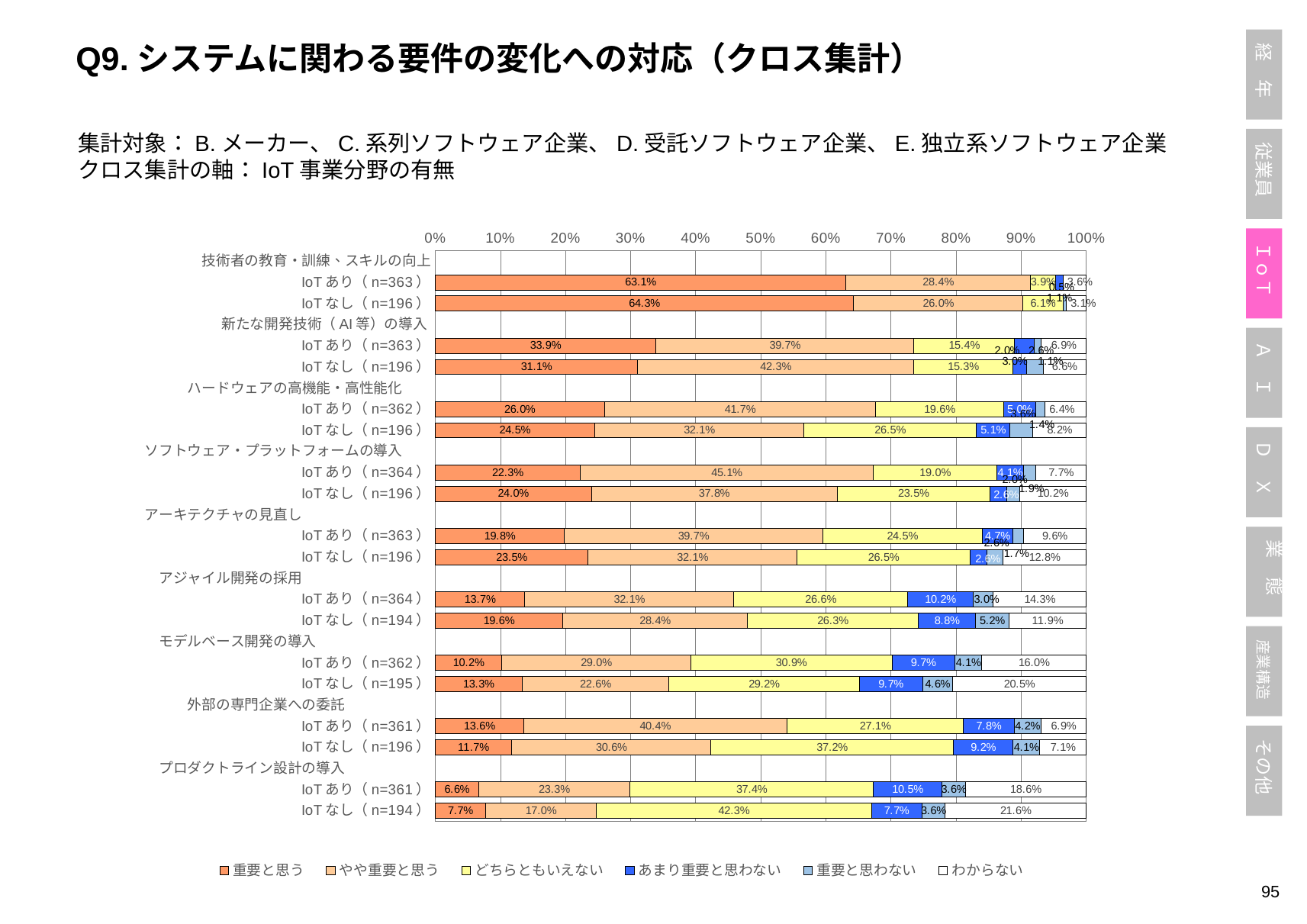

Q9.システムに関わる要件の変化への対応（クロス集計）
集計対象：B.メーカー、C.系列ソフトウェア企業、D.受託ソフトウェア企業、E.独立系ソフトウェア企業
クロス集計の軸：IoT事業分野の有無

### Chart

| Category | 重要と思う | やや重要と思う | どちらともいえない | あまり重要と思わない | 重要と思わない | わからない |
|---|---|---|---|---|---|---|
| 技術者の教育・訓練、スキルの向上 | None | None | None | None | None | None |
| IoTあり（n=363） | 0.6308539944903582 | 0.2837465564738292 | 0.03856749311294766 | 0.011019283746556474 | 0.0 | 0.03581267217630854 |
| IoTなし（n=196） | 0.6428571428571429 | 0.2602040816326531 | 0.061224489795918366 | 0.0 | 0.00510204081632653 | 0.030612244897959183 |
| 新たな開発技術（AI等）の導入  | None | None | None | None | None | None |
| IoTあり（n=363） | 0.33884297520661155 | 0.39669421487603307 | 0.15426997245179064 | 0.030303030303030304 | 0.011019283746556474 | 0.06887052341597796 |
| IoTなし（n=196） | 0.3112244897959184 | 0.42346938775510207 | 0.15306122448979592 | 0.02040816326530612 | 0.025510204081632654 | 0.0663265306122449 |
| ハードウェアの高機能・高性能化　　 | None | None | None | None | None | None |
| IoTあり（n=362） | 0.2596685082872928 | 0.4171270718232044 | 0.19613259668508287 | 0.049723756906077346 | 0.013812154696132596 | 0.06353591160220995 |
| IoTなし（n=196） | 0.24489795918367346 | 0.32142857142857145 | 0.2653061224489796 | 0.05102040816326531 | 0.03571428571428571 | 0.08163265306122448 |
| ソフトウェア・プラットフォームの導入　　 | None | None | None | None | None | None |
| IoTあり（n=364） | 0.22252747252747251 | 0.45054945054945056 | 0.18956043956043955 | 0.04120879120879121 | 0.019230769230769232 | 0.07692307692307693 |
| IoTなし（n=196） | 0.23979591836734693 | 0.37755102040816324 | 0.23469387755102042 | 0.025510204081632654 | 0.02040816326530612 | 0.10204081632653061 |
| アーキテクチャの見直し　　　　　　　　　 | None | None | None | None | None | None |
| IoTあり（n=363） | 0.19834710743801653 | 0.39669421487603307 | 0.24517906336088155 | 0.046831955922865015 | 0.01652892561983471 | 0.09641873278236915 |
| IoTなし（n=196） | 0.23469387755102042 | 0.32142857142857145 | 0.2653061224489796 | 0.025510204081632654 | 0.025510204081632654 | 0.12755102040816327 |
| アジャイル開発の採用　　　　　　　　　 | None | None | None | None | None | None |
| IoTあり（n=364） | 0.13736263736263737 | 0.32142857142857145 | 0.2664835164835165 | 0.10164835164835165 | 0.03021978021978022 | 0.14285714285714285 |
| IoTなし（n=194） | 0.1958762886597938 | 0.28350515463917525 | 0.26288659793814434 | 0.08762886597938144 | 0.05154639175257732 | 0.11855670103092783 |
| モデルベース開発の導入　　　　　　　　 | None | None | None | None | None | None |
| IoTあり（n=362） | 0.10220994475138122 | 0.2900552486187845 | 0.30939226519337015 | 0.09668508287292818 | 0.04143646408839779 | 0.16022099447513813 |
| IoTなし（n=195） | 0.13333333333333333 | 0.22564102564102564 | 0.2923076923076923 | 0.09743589743589744 | 0.046153846153846156 | 0.20512820512820512 |
| 外部の専門企業への委託　　　　　　 | None | None | None | None | None | None |
| IoTあり（n=361） | 0.13573407202216067 | 0.40443213296398894 | 0.27146814404432135 | 0.07756232686980609 | 0.04155124653739612 | 0.06925207756232687 |
| IoTなし（n=196） | 0.11734693877551021 | 0.30612244897959184 | 0.37244897959183676 | 0.09183673469387756 | 0.04081632653061224 | 0.07142857142857142 |
| プロダクトライン設計の導入　　　　　　 | None | None | None | None | None | None |
| IoTあり（n=361） | 0.0664819944598338 | 0.23268698060941828 | 0.3739612188365651 | 0.10526315789473684 | 0.036011080332409975 | 0.18559556786703602 |
| IoTなし（n=194） | 0.07731958762886598 | 0.17010309278350516 | 0.422680412371134 | 0.07731958762886598 | 0.03608247422680412 | 0.21649484536082475 |
95